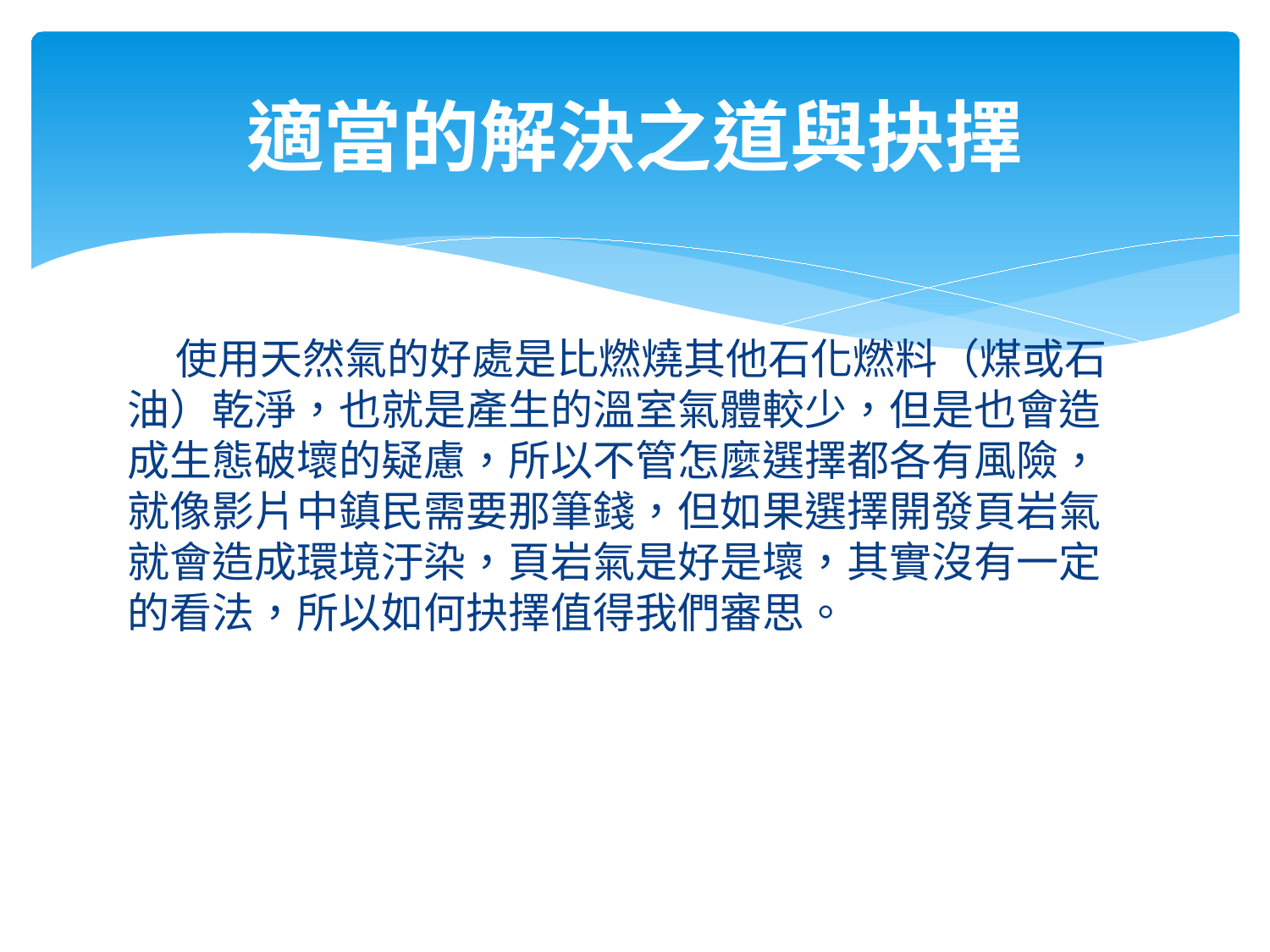

# 適當的解決之道與抉擇
    使用天然氣的好處是比燃燒其他石化燃料（煤或石油）乾淨，也就是產生的溫室氣體較少，但是也會造成生態破壞的疑慮，所以不管怎麼選擇都各有風險，就像影片中鎮民需要那筆錢，但如果選擇開發頁岩氣就會造成環境汙染，頁岩氣是好是壞，其實沒有一定的看法，所以如何抉擇值得我們審思。